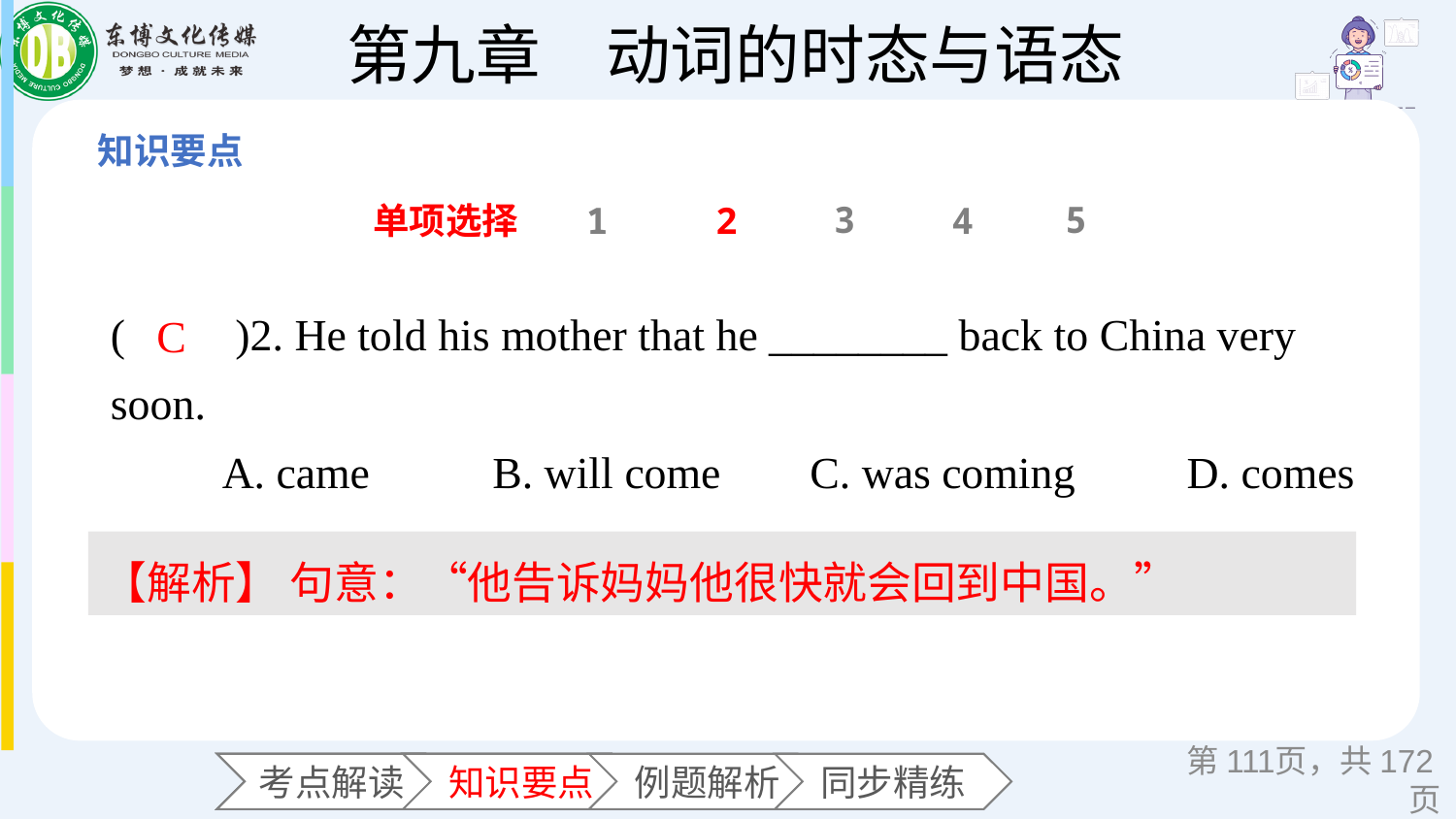

3
5
单项选择
1
2
4
(　　)2. He told his mother that he ________ back to China very soon.
          A. came           B. will come        C. was coming          D. comes
C
【解析】 句意：“他告诉妈妈他很快就会回到中国。”
第111页，共172页